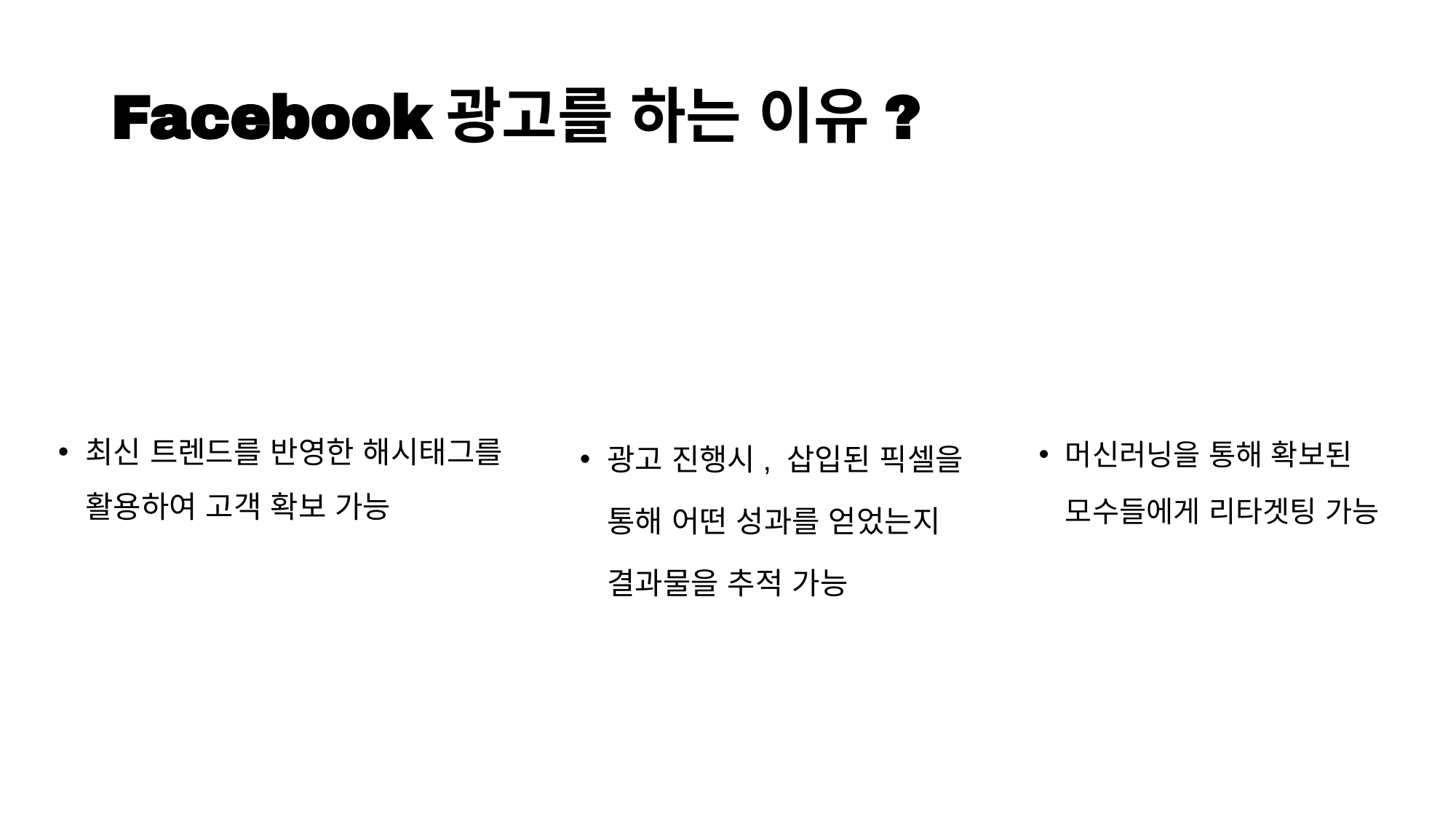

# Facebook광고를 하는 이유?
광고 진행시, 삽입된 픽셀을 통해 어떤 성과를 얻었는지 결과물을 추적 가능
머신러닝을 통해 확보된 모수들에게 리타겟팅 가능
최신 트렌드를 반영한 해시태그를 활용하여 고객 확보 가능